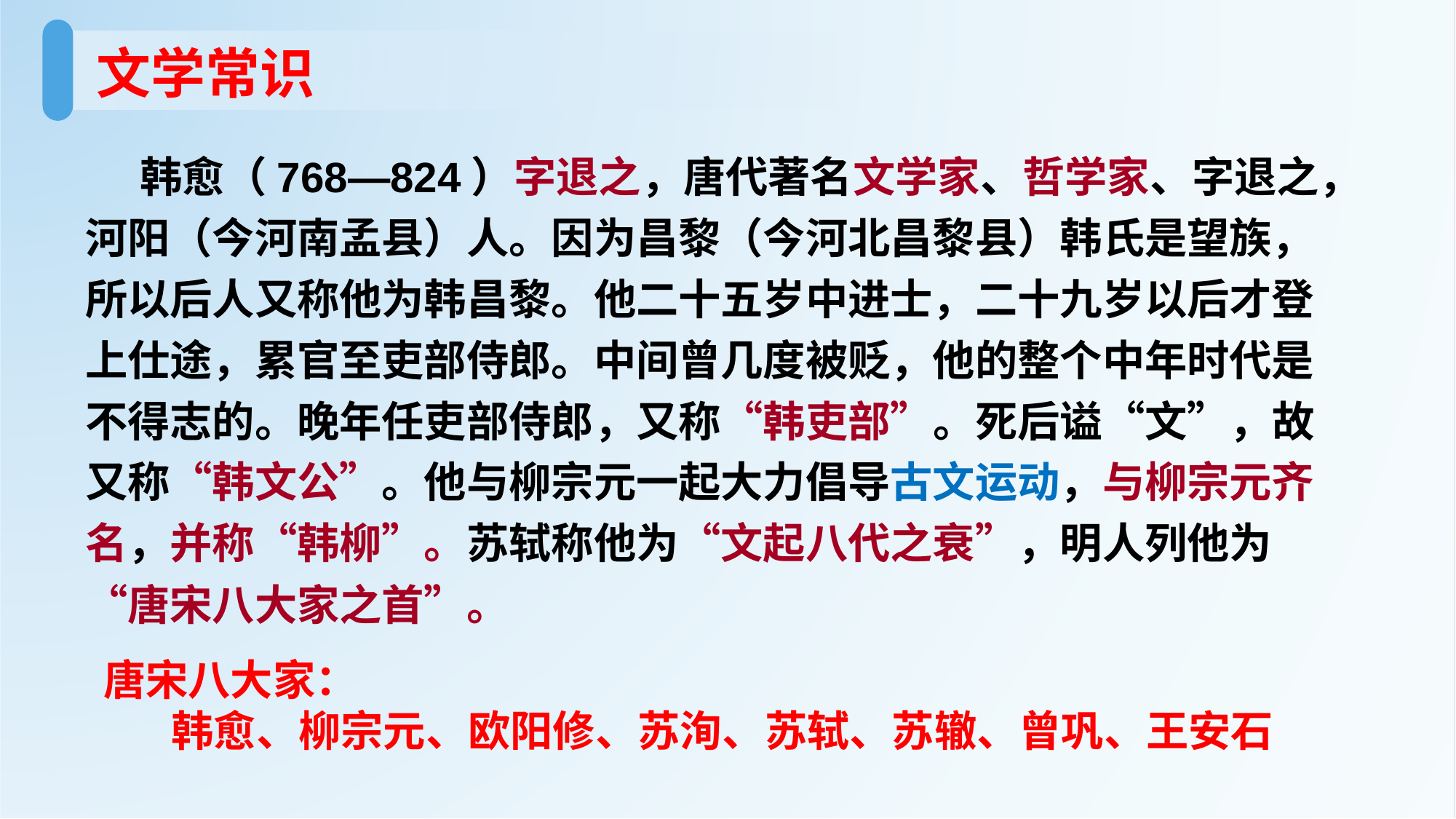

文学常识
韩愈（768—824）字退之，唐代著名文学家、哲学家、字退之，河阳（今河南孟县）人。因为昌黎（今河北昌黎县）韩氏是望族，所以后人又称他为韩昌黎。他二十五岁中进士，二十九岁以后才登上仕途，累官至吏部侍郎。中间曾几度被贬，他的整个中年时代是不得志的。晚年任吏部侍郎，又称“韩吏部”。死后谥“文”，故又称“韩文公”。他与柳宗元一起大力倡导古文运动，与柳宗元齐名，并称“韩柳”。苏轼称他为“文起八代之衰”，明人列他为“唐宋八大家之首”。
唐宋八大家：
      韩愈、柳宗元、欧阳修、苏洵、苏轼、苏辙、曾巩、王安石